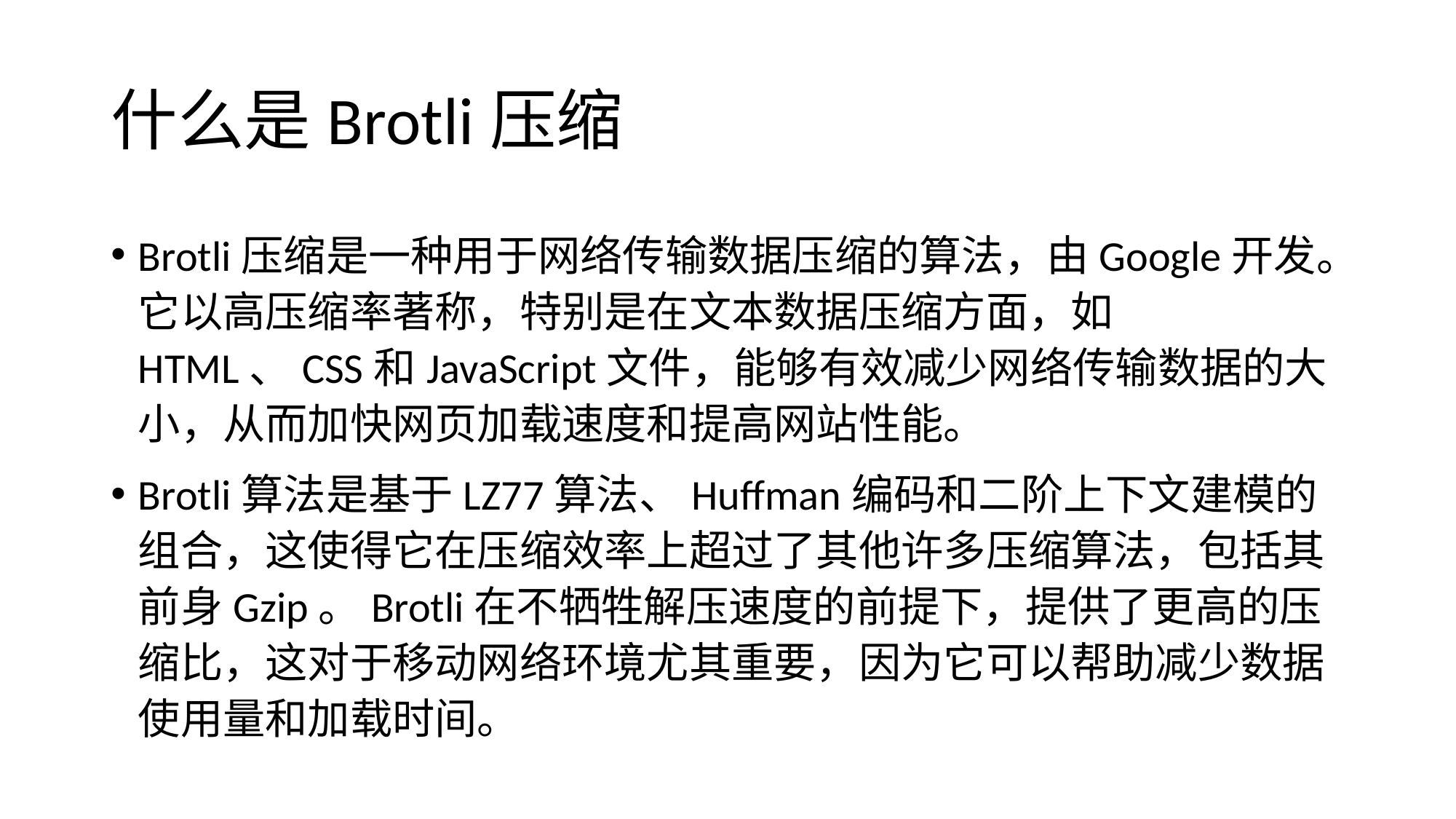

# 什么是Brotli压缩
Brotli压缩是一种用于网络传输数据压缩的算法，由Google开发。它以高压缩率著称，特别是在文本数据压缩方面，如HTML、CSS和JavaScript文件，能够有效减少网络传输数据的大小，从而加快网页加载速度和提高网站性能。
Brotli算法是基于LZ77算法、Huffman编码和二阶上下文建模的组合，这使得它在压缩效率上超过了其他许多压缩算法，包括其前身Gzip。Brotli在不牺牲解压速度的前提下，提供了更高的压缩比，这对于移动网络环境尤其重要，因为它可以帮助减少数据使用量和加载时间。